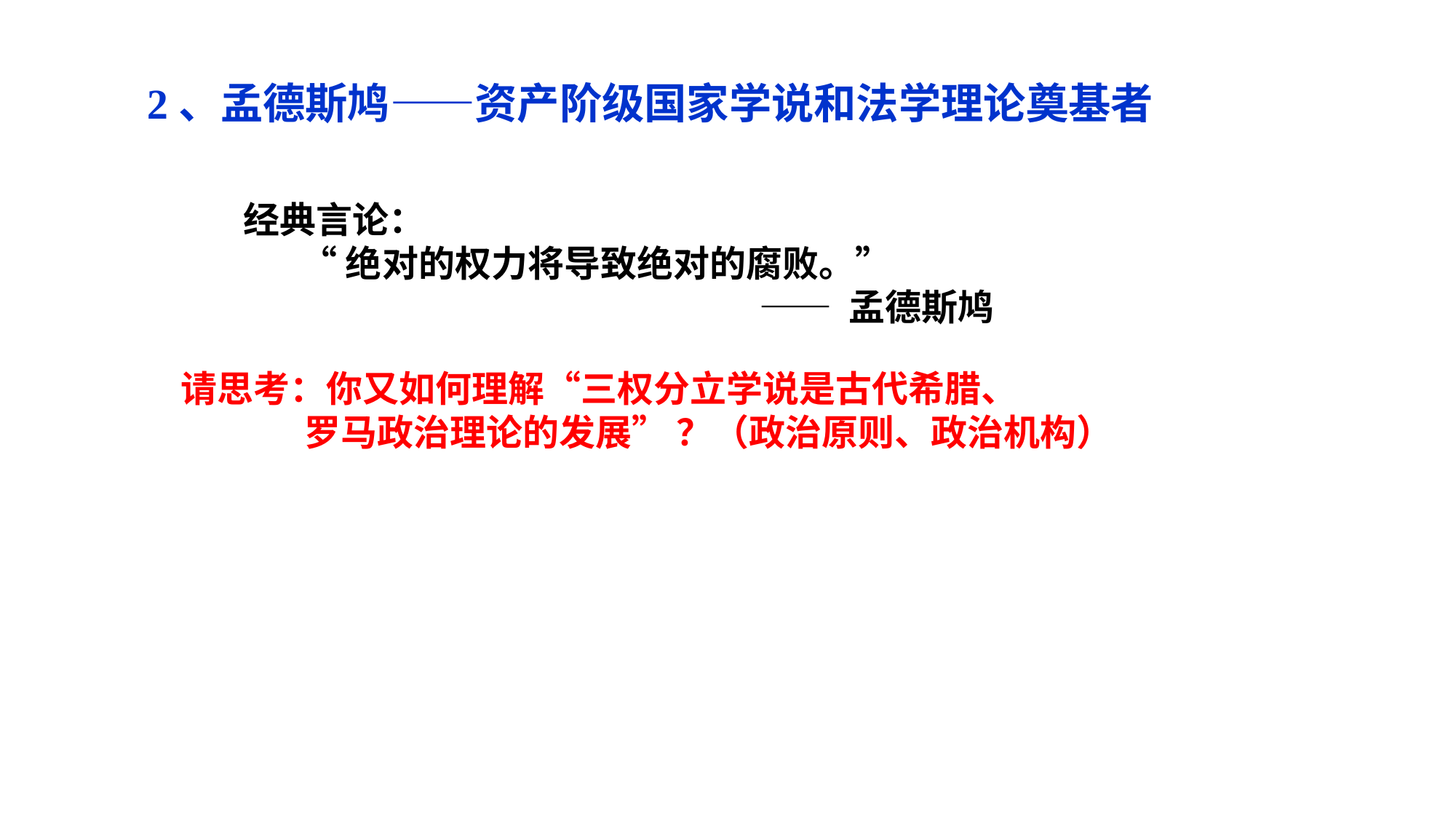

2、孟德斯鸠——资产阶级国家学说和法学理论奠基者
经典言论：
       “绝对的权力将导致绝对的腐败。”
                                                               —— 孟德斯鸠
请思考：你又如何理解“三权分立学说是古代希腊、
              罗马政治理论的发展” ？（政治原则、政治机构）